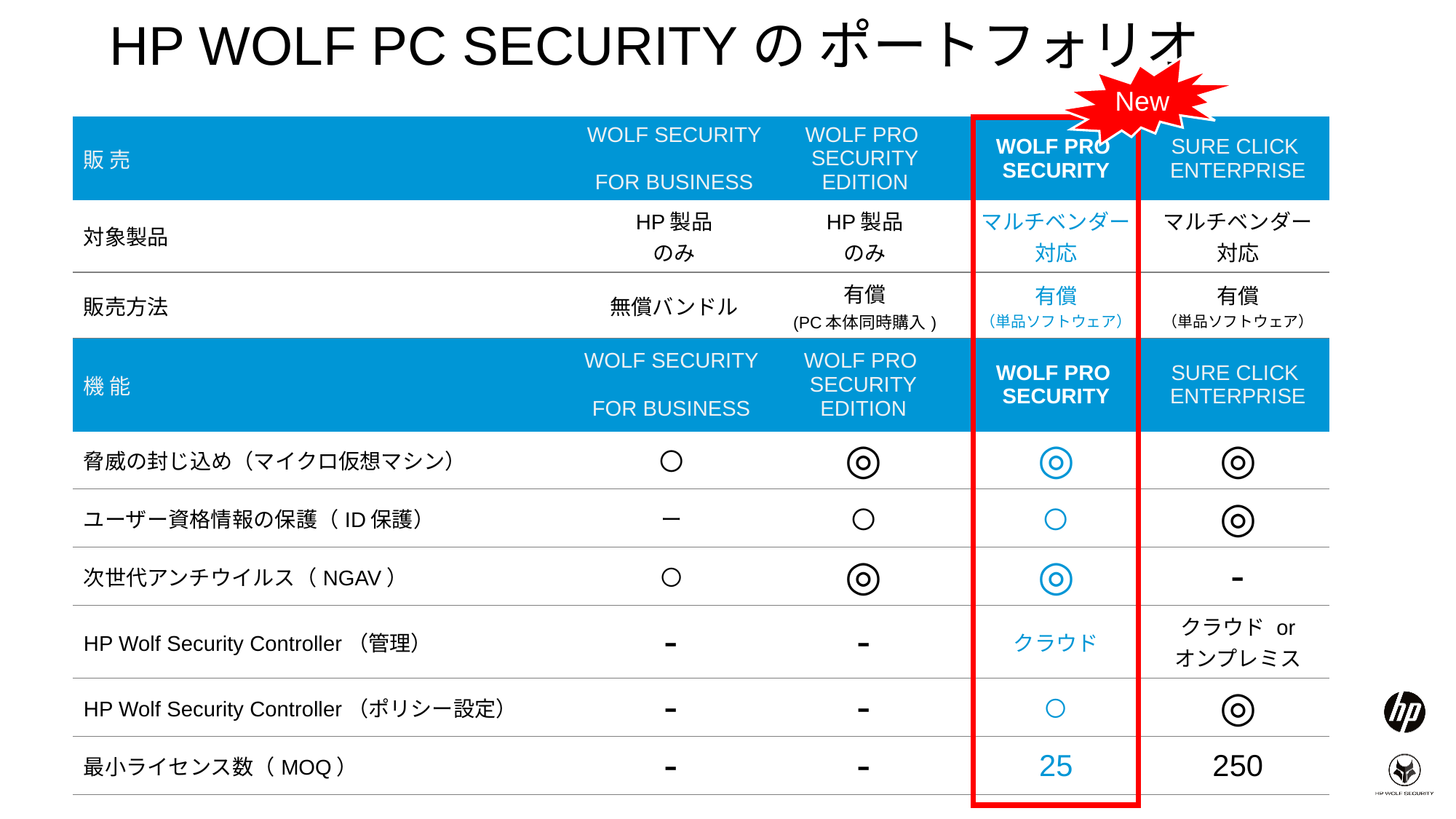

HP WOLF PC SECURITYの ポートフォリオ
New

| 販売 | Wolf Security for Business | WOLF Pro Security EDITION | WOLF Pro Security | SURE CLICK ENTERPRISE |
| --- | --- | --- | --- | --- |
| 対象製品 | HP製品 のみ | HP製品 のみ | マルチベンダー対応 | マルチベンダー対応 |
| 販売方法 | 無償バンドル | 有償 (PC本体同時購入) | 有償 （単品ソフトウェア） | 有償 （単品ソフトウェア） |
| 機能 | Wolf Security for Business | WOLF Pro Security EDITION | WOLF Pro Security | SURE CLICK ENTERPRISE |
| --- | --- | --- | --- | --- |
| 脅威の封じ込め（マイクロ仮想マシン） | 〇 | ◎ | ◎ | ◎ |
| ユーザー資格情報の保護（ID保護） | ー | 〇 | 〇 | ◎ |
| 次世代アンチウイルス（NGAV） | 〇 | ◎ | ◎ | - |
| HP Wolf Security Controller（管理） | - | - | クラウド | クラウド or オンプレミス |
| HP Wolf Security Controller（ポリシー設定） | - | - | 〇 | ◎ |
| 最小ライセンス数（MOQ） | - | - | 25 | 250 |